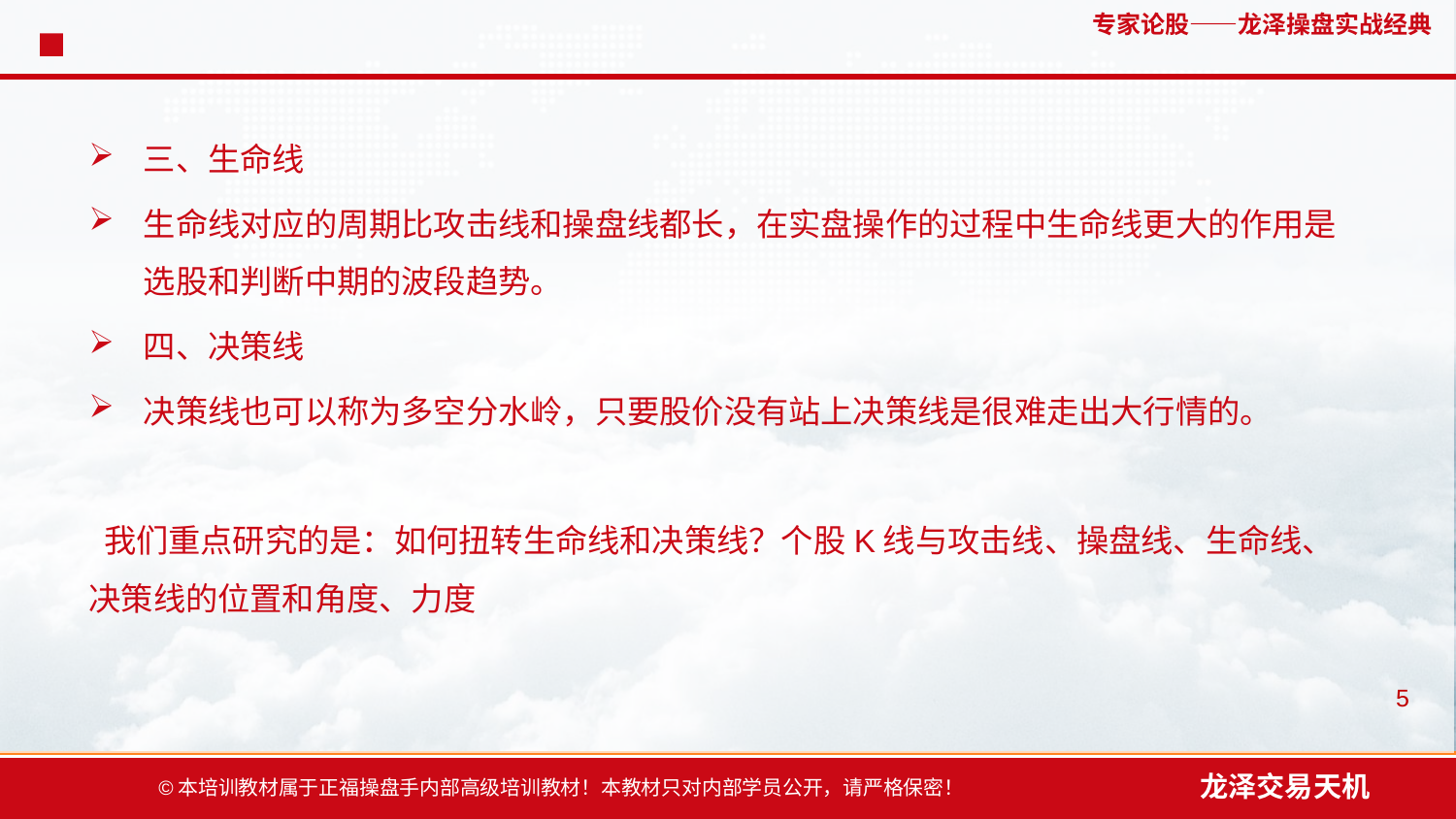

#
三、生命线
生命线对应的周期比攻击线和操盘线都长，在实盘操作的过程中生命线更大的作用是选股和判断中期的波段趋势。
四、决策线
决策线也可以称为多空分水岭，只要股价没有站上决策线是很难走出大行情的。

 我们重点研究的是：如何扭转生命线和决策线？个股K线与攻击线、操盘线、生命线、决策线的位置和角度、力度